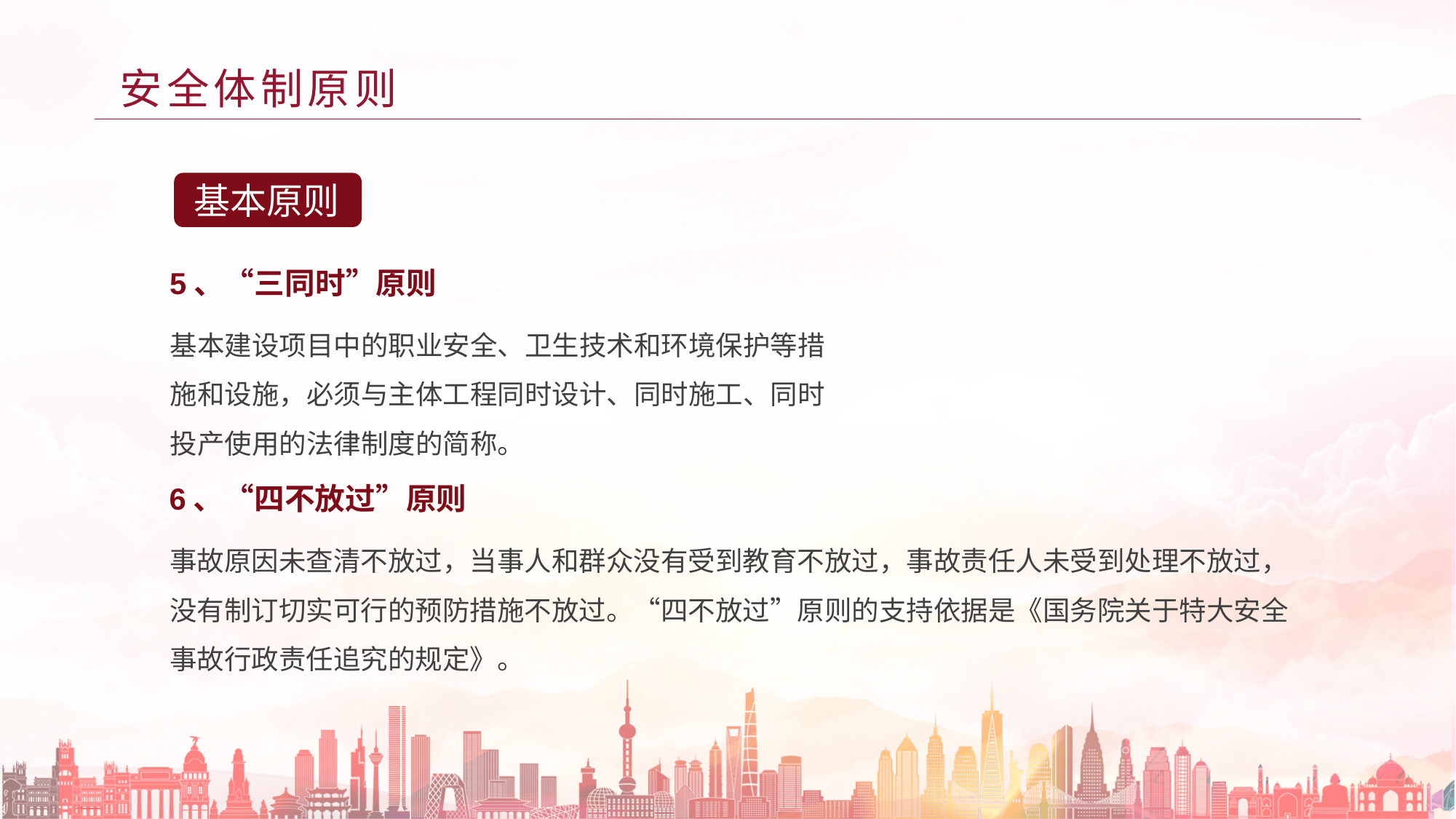

安全体制原则
基本原则

5、“三同时”原则
基本建设项目中的职业安全、卫生技术和环境保护等措施和设施，必须与主体工程同时设计、同时施工、同时投产使用的法律制度的简称。
6、“四不放过”原则
事故原因未查清不放过，当事人和群众没有受到教育不放过，事故责任人未受到处理不放过，没有制订切实可行的预防措施不放过。“四不放过”原则的支持依据是《国务院关于特大安全事故行政责任追究的规定》。
PPT下载 http://www.ypppt.com/xiazai/